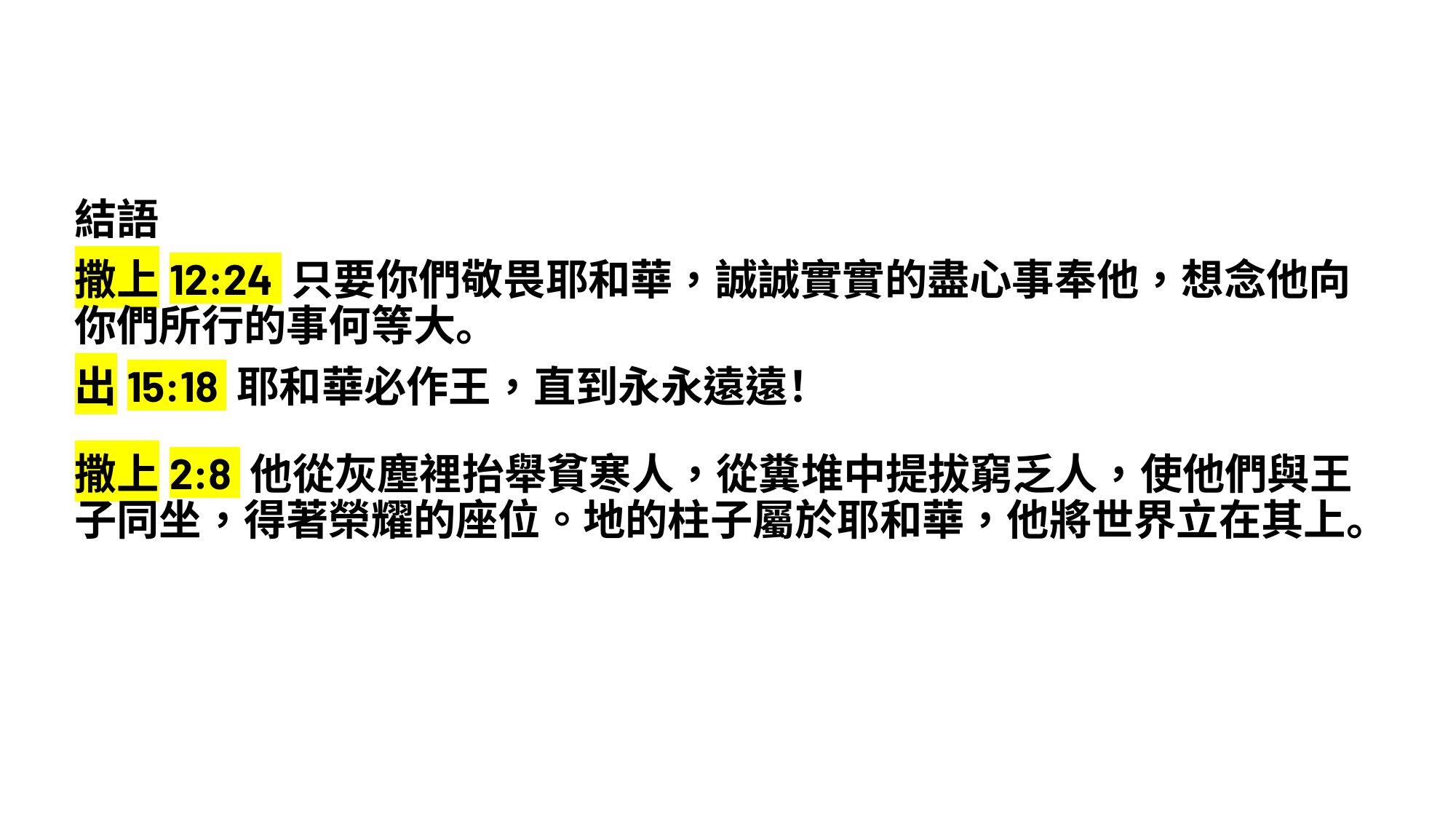

結語
撒上12:24 只要你們敬畏耶和華，誠誠實實的盡心事奉他，想念他向你們所行的事何等大。
出15:18 耶和華必作王，直到永永遠遠！

撒上2:8 他從灰塵裡抬舉貧寒人，從糞堆中提拔窮乏人，使他們與王子同坐，得著榮耀的座位。地的柱子屬於耶和華，他將世界立在其上。